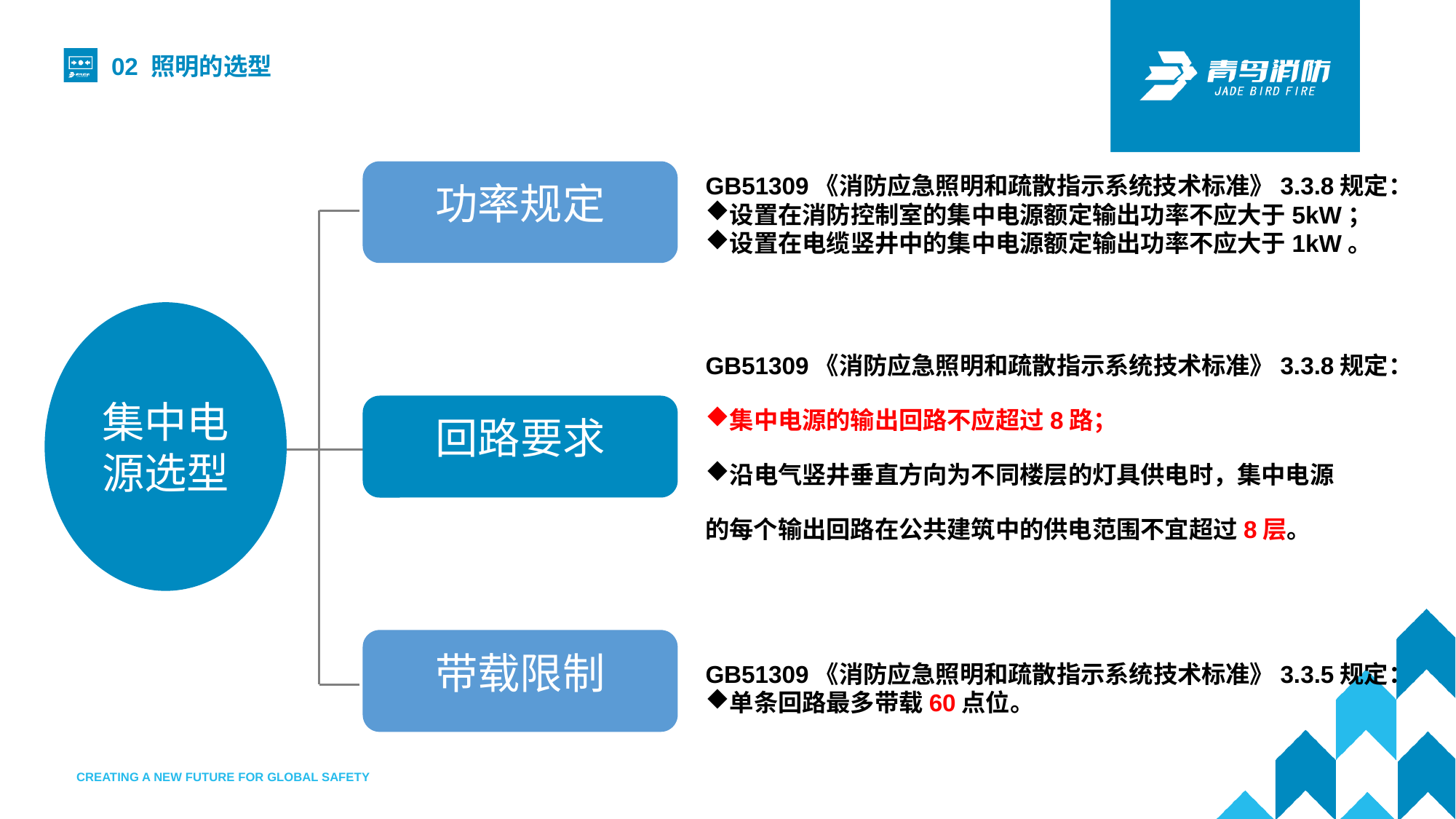

02 照明的选型

功率规定
集中电源选型

回路要求

带载限制
GB51309《消防应急照明和疏散指示系统技术标准》3.3.8规定：
设置在消防控制室的集中电源额定输出功率不应大于5kW；
设置在电缆竖井中的集中电源额定输出功率不应大于1kW。
GB51309《消防应急照明和疏散指示系统技术标准》3.3.8规定：
集中电源的输出回路不应超过8路；
沿电气竖井垂直方向为不同楼层的灯具供电时，集中电源
的每个输出回路在公共建筑中的供电范围不宜超过8层。
GB51309《消防应急照明和疏散指示系统技术标准》3.3.5规定：
单条回路最多带载60点位。